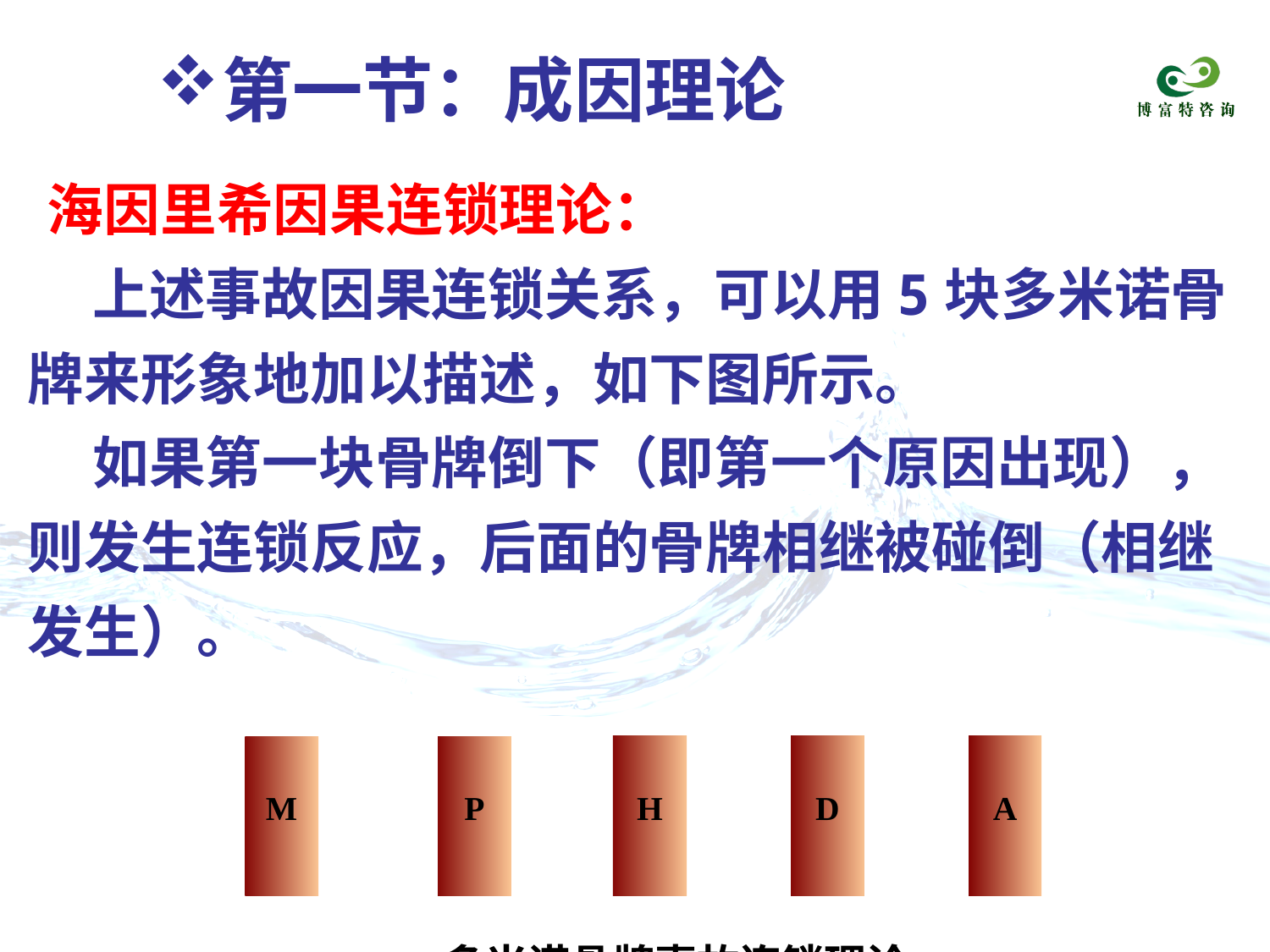

第一节：成因理论

 海因里希因果连锁理论：
    上述事故因果连锁关系，可以用5块多米诺骨牌来形象地加以描述，如下图所示。
    如果第一块骨牌倒下（即第一个原因出现），则发生连锁反应，后面的骨牌相继被碰倒（相继发生）。

H

D

A

M

P
多米诺骨牌事故连锁理论